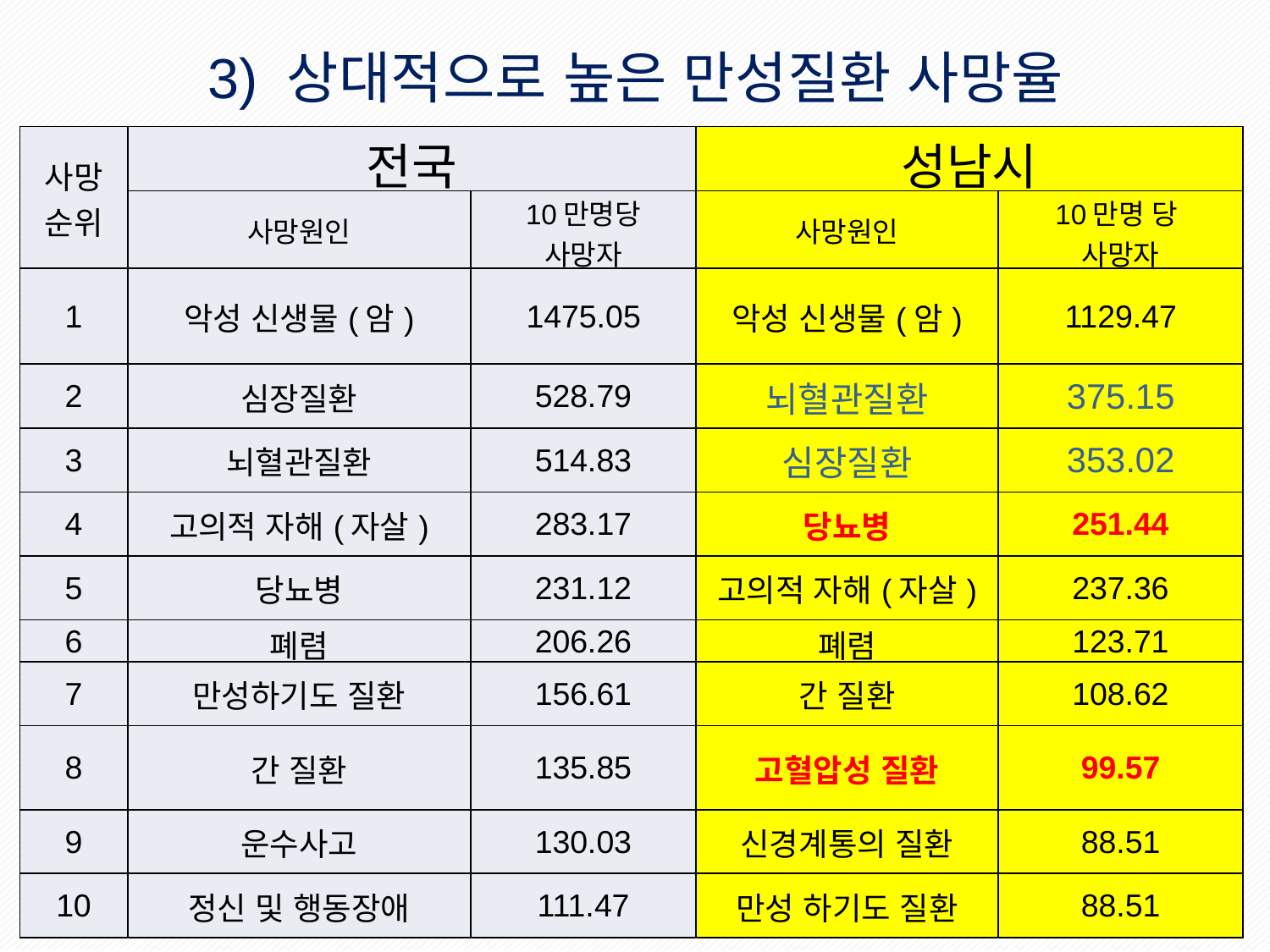

3) 상대적으로 높은 만성질환 사망율

| 사망 순위 | 전국 |  | 성남시 |  |
| --- | --- | --- | --- | --- |
|  | 사망원인 | 10만명당 사망자 | 사망원인 | 10만명 당 사망자 |
| 1 | 악성 신생물(암) | 1475.05 | 악성 신생물(암) | 1129.47 |
| 2 | 심장질환 | 528.79 | 뇌혈관질환 | 375.15 |
| 3 | 뇌혈관질환 | 514.83 | 심장질환 | 353.02 |
| 4 | 고의적 자해(자살) | 283.17 | 당뇨병 | 251.44 |
| 5 | 당뇨병 | 231.12 | 고의적 자해(자살) | 237.36 |
| 6 | 폐렴 | 206.26 | 폐렴 | 123.71 |
| 7 | 만성하기도 질환 | 156.61 | 간 질환 | 108.62 |
| 8 | 간 질환 | 135.85 | 고혈압성 질환 | 99.57 |
| 9 | 운수사고 | 130.03 | 신경계통의 질환 | 88.51 |
| 10 | 정신 및 행동장애 | 111.47 | 만성 하기도 질환 | 88.51 |

48